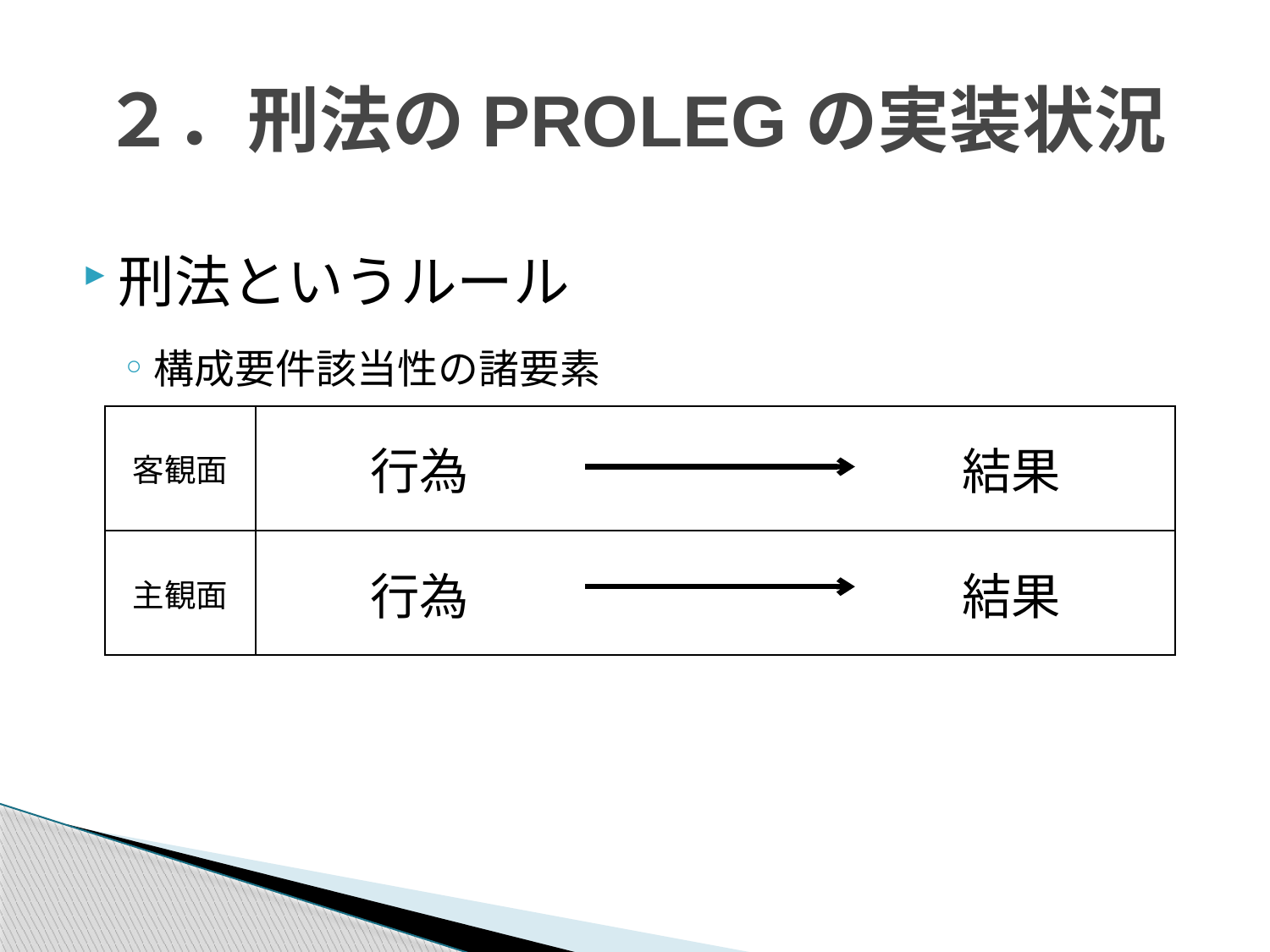

# ２．刑法のPROLEGの実装状況
刑法というルール
構成要件該当性の諸要素
| 客観面 | 行為　　　　　　　　　　結果 |
| --- | --- |
| 主観面 | 行為　　　　　　　　　　結果 |